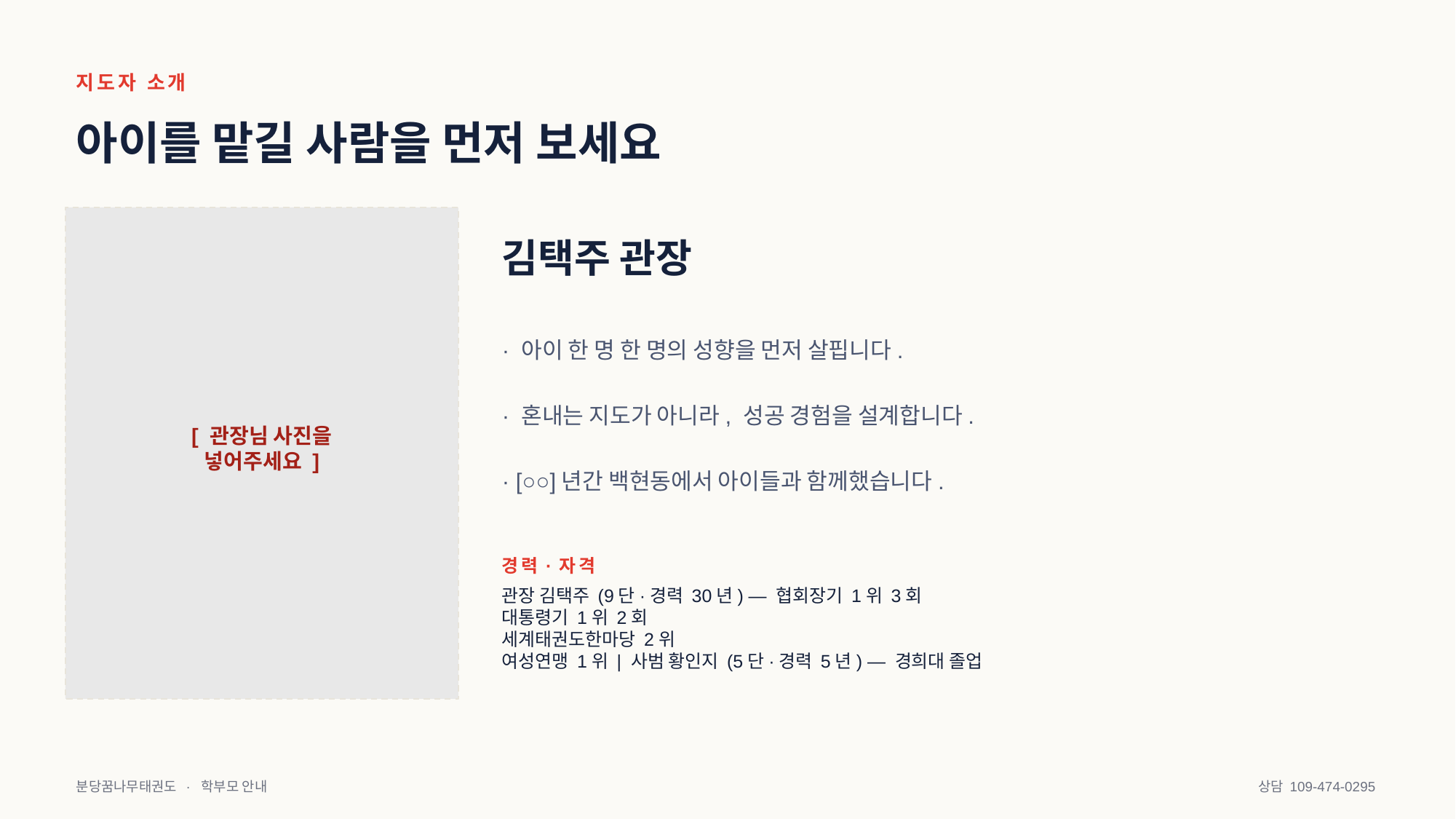

지도자 소개
아이를 맡길 사람을 먼저 보세요

김택주 관장
· 아이 한 명 한 명의 성향을 먼저 살핍니다.
· 혼내는 지도가 아니라, 성공 경험을 설계합니다.
[ 관장님 사진을
넣어주세요 ]
· [○○]년간 백현동에서 아이들과 함께했습니다.
경력·자격
관장 김택주 (9단·경력 30년) — 협회장기 1위 3회
대통령기 1위 2회
세계태권도한마당 2위
여성연맹 1위 | 사범 황인지 (5단·경력 5년) — 경희대 졸업
분당꿈나무태권도  ·  학부모 안내
상담 109-474-0295